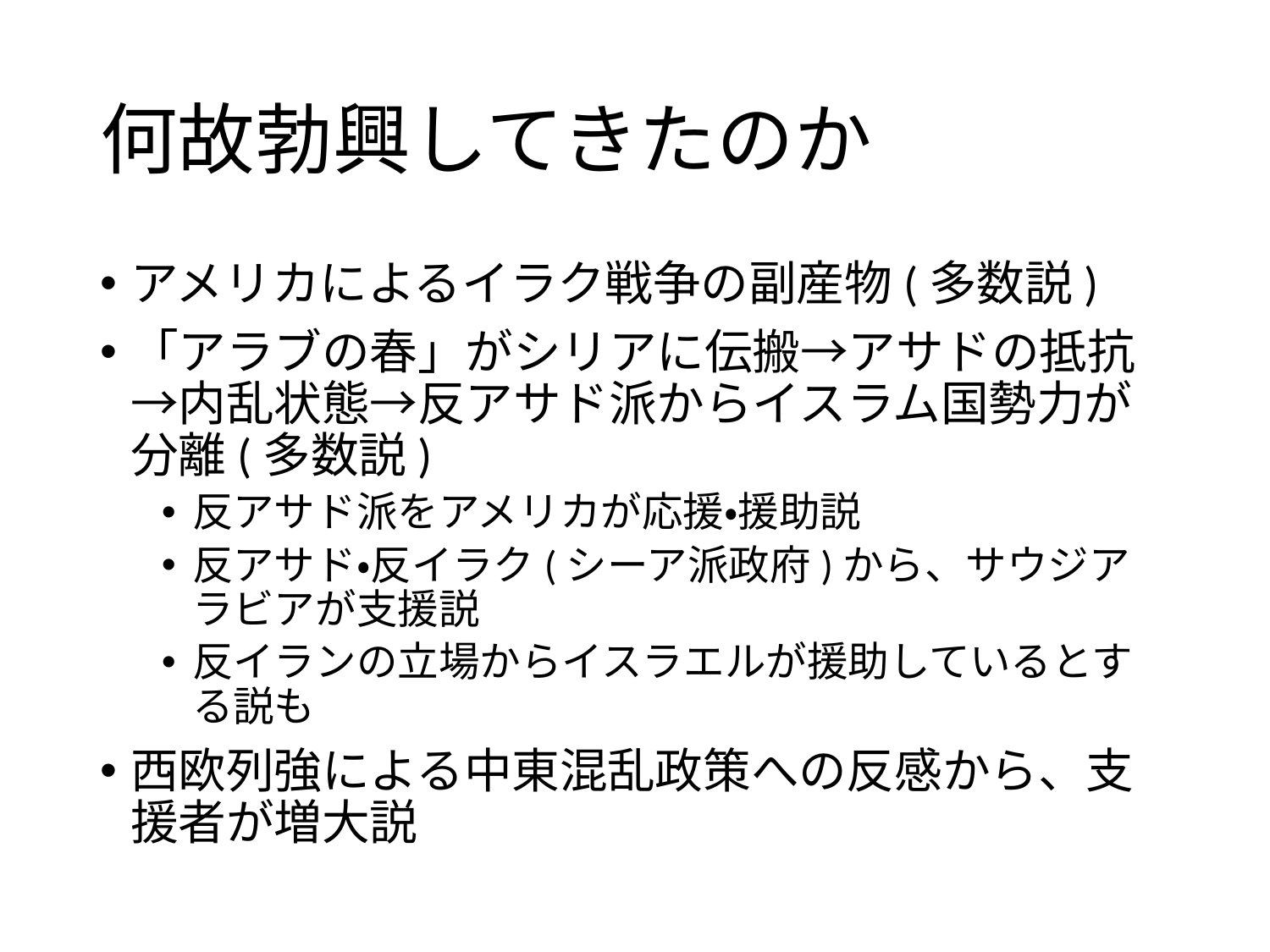

# 何故勃興してきたのか
アメリカによるイラク戦争の副産物(多数説)
「アラブの春」がシリアに伝搬→アサドの抵抗→内乱状態→反アサド派からイスラム国勢力が分離(多数説)
反アサド派をアメリカが応援・援助説
反アサド・反イラク(シーア派政府)から、サウジアラビアが支援説
反イランの立場からイスラエルが援助しているとする説も
西欧列強による中東混乱政策への反感から、支援者が増大説